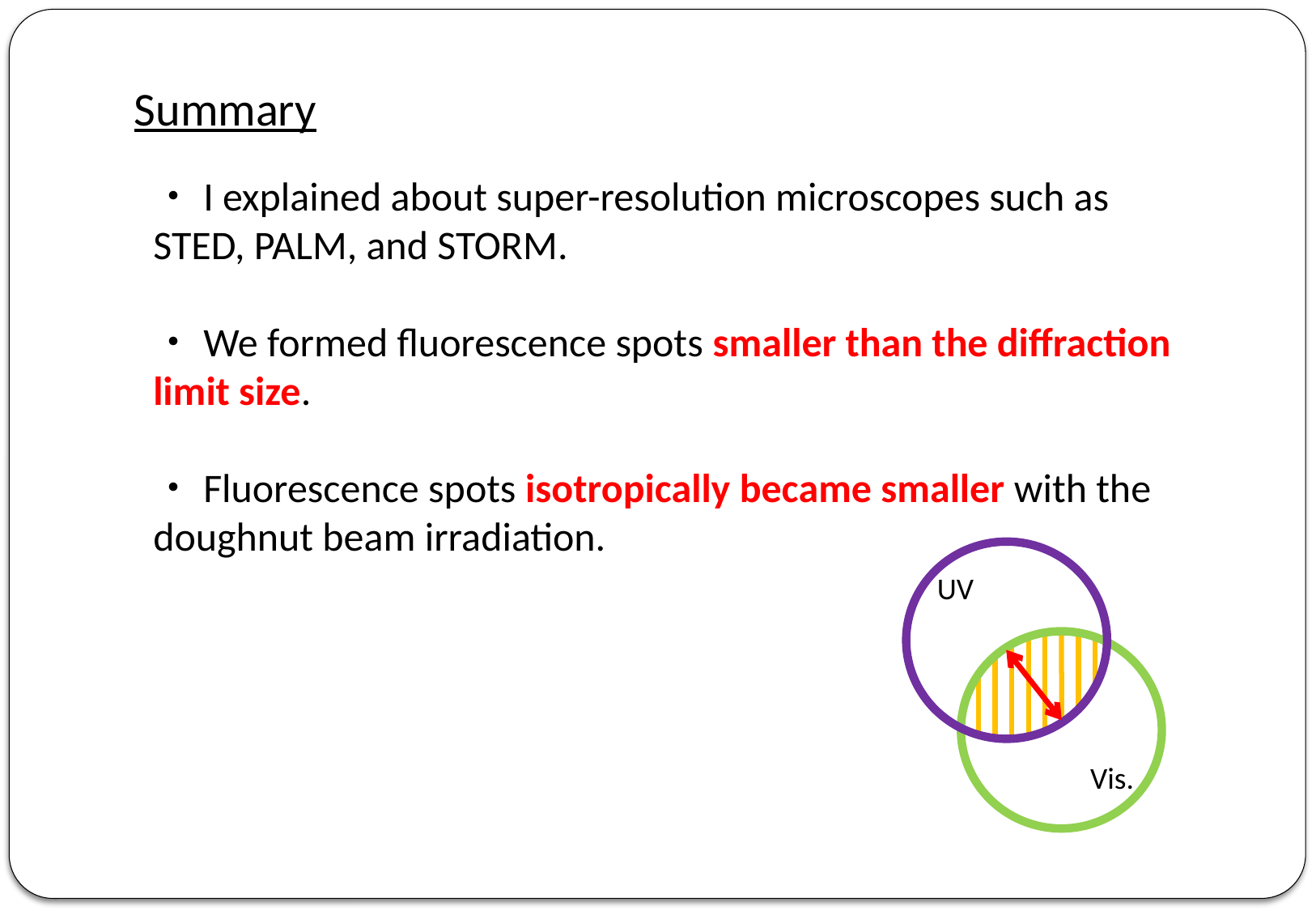

Summary
・I explained about super-resolution microscopes such as STED, PALM, and STORM.

・We formed fluorescence spots smaller than the diffraction limit size.

・Fluorescence spots isotropically became smaller with the doughnut beam irradiation.

UV
Vis.